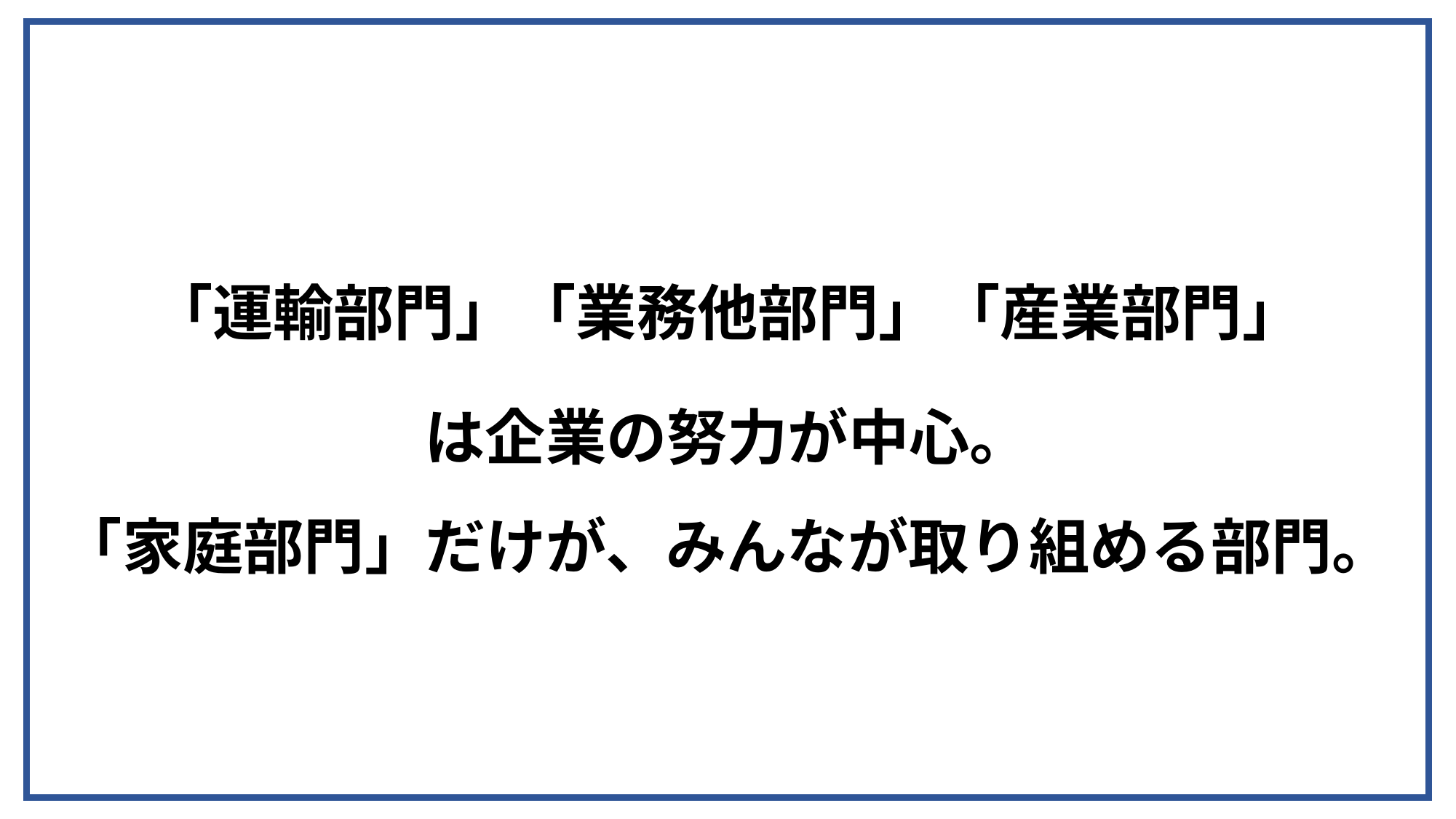

「運輸部門」「業務他部門」「産業部門」
は企業の努力が中心。
「家庭部門」だけが、みんなが取り組める部門。